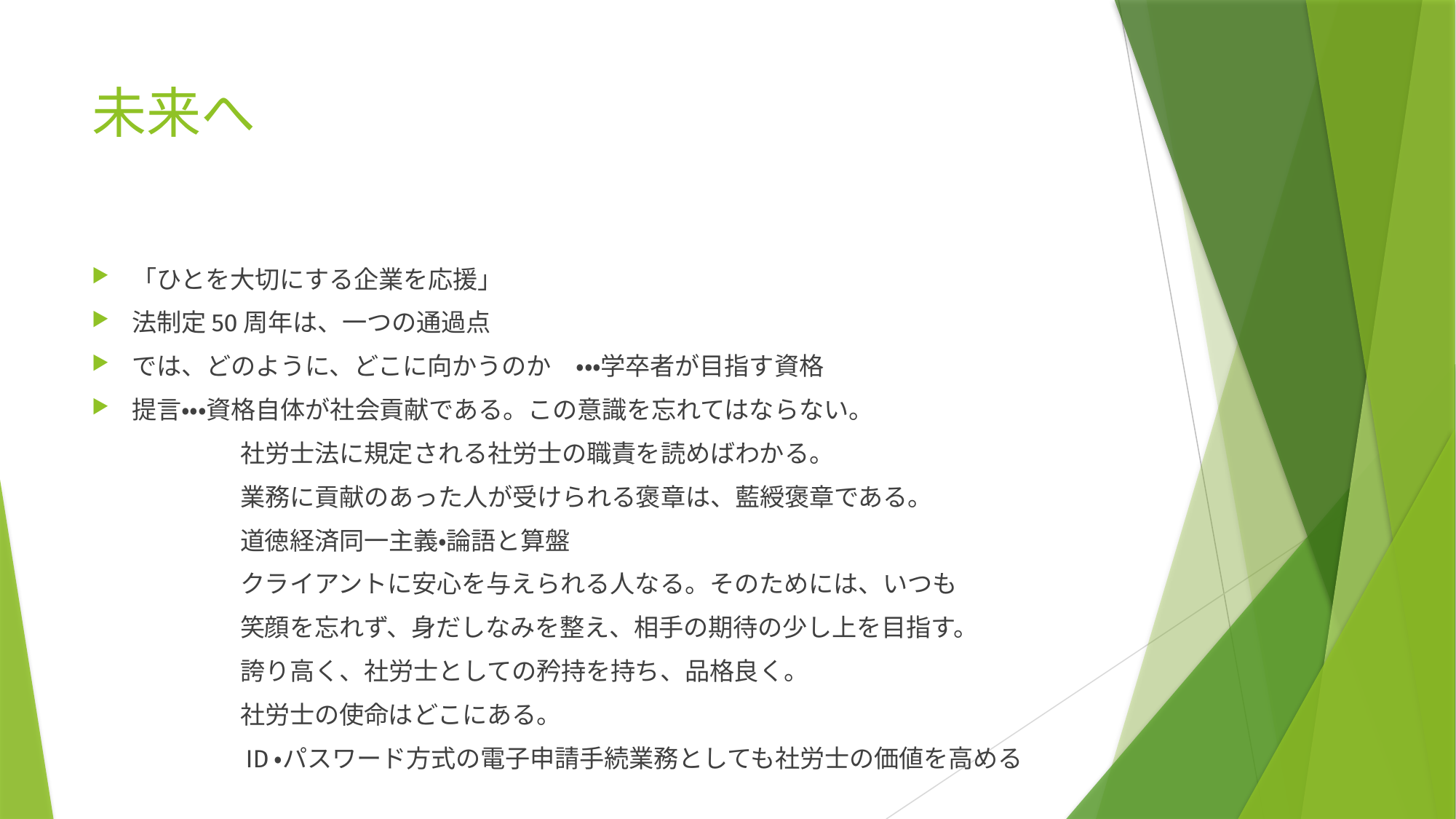

# 未来へ
「ひとを大切にする企業を応援」
法制定50周年は、一つの通過点
では、どのように、どこに向かうのか　・・・学卒者が目指す資格
提言・・・資格自体が社会貢献である。この意識を忘れてはならない。
　　　　　　社労士法に規定される社労士の職責を読めばわかる。
　　　　　　業務に貢献のあった人が受けられる褒章は、藍綬褒章である。
　　　　　　道徳経済同一主義・論語と算盤
　　　　　　クライアントに安心を与えられる人なる。そのためには、いつも
　　　　　　笑顔を忘れず、身だしなみを整え、相手の期待の少し上を目指す。
　　　　　　誇り高く、社労士としての矜持を持ち、品格良く。
　　　　　　社労士の使命はどこにある。
　　　　　　ID・パスワード方式の電子申請手続業務としても社労士の価値を高める